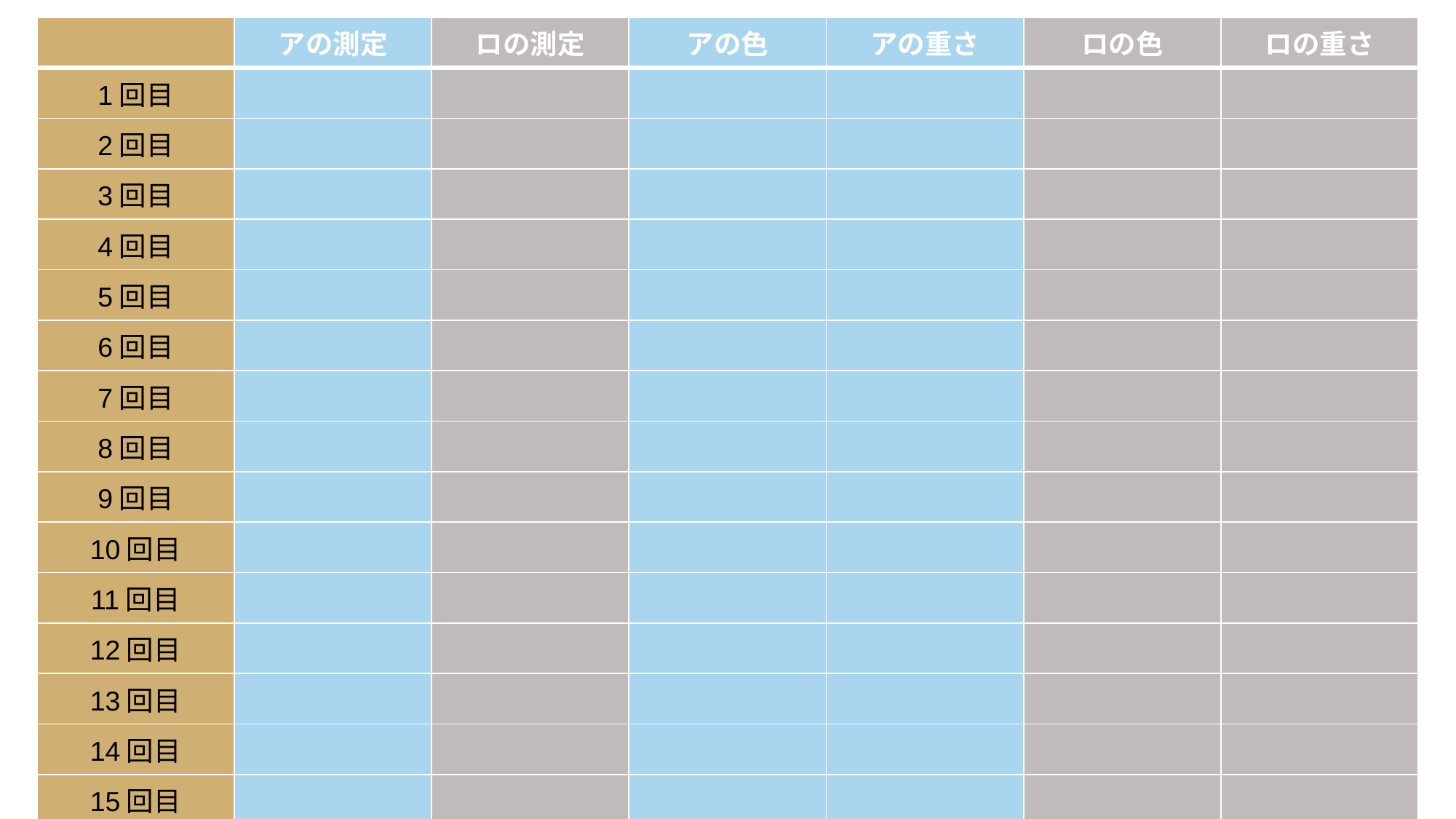

|  | アの測定 | ロの測定 | アの色 | アの重さ | ロの色 | ロの重さ |
| --- | --- | --- | --- | --- | --- | --- |
| 1回目 |  |  |  |  |  |  |
| 2回目 |  |  |  |  |  |  |
| 3回目 |  |  |  |  |  |  |
| 4回目 |  |  |  |  |  |  |
| 5回目 |  |  |  |  |  |  |
| 6回目 |  |  |  |  |  |  |
| 7回目 |  |  |  |  |  |  |
| 8回目 |  |  |  |  |  |  |
| 9回目 |  |  |  |  |  |  |
| 10回目 |  |  |  |  |  |  |
| 11回目 |  |  |  |  |  |  |
| 12回目 |  |  |  |  |  |  |
| 13回目 |  |  |  |  |  |  |
| 14回目 |  |  |  |  |  |  |
| 15回目 |  |  |  |  |  |  |
| 16回目 |  |  |  |  |  |  |
| 17回目 |  |  |  |  |  |  |